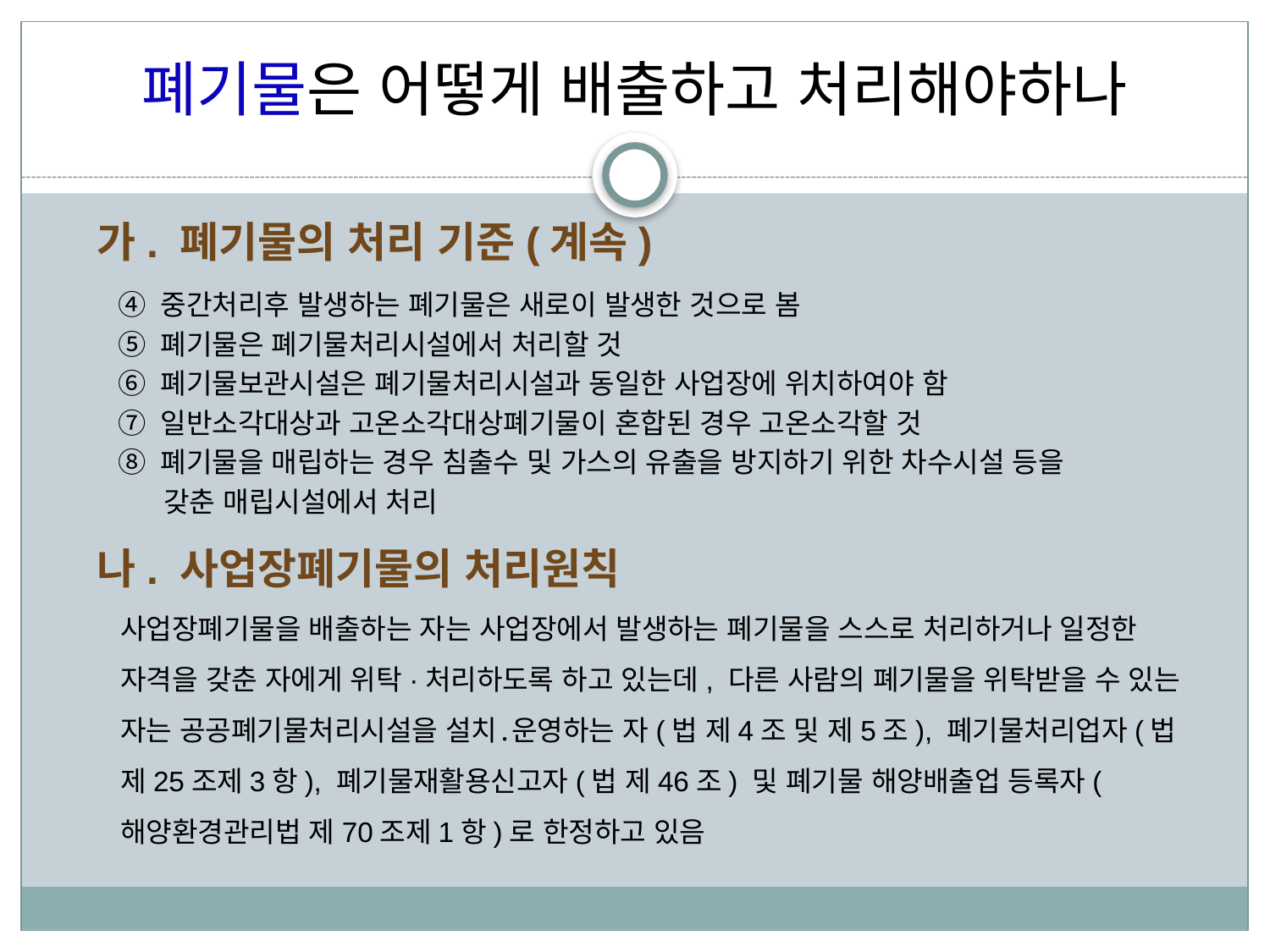

폐기물은 어떻게 배출하고 처리해야하나
가. 폐기물의 처리 기준(계속)

④ 중간처리후 발생하는 폐기물은 새로이 발생한 것으로 봄
⑤ 폐기물은 폐기물처리시설에서 처리할 것
⑥ 폐기물보관시설은 폐기물처리시설과 동일한 사업장에 위치하여야 함
⑦ 일반소각대상과 고온소각대상폐기물이 혼합된 경우 고온소각할 것
⑧ 폐기물을 매립하는 경우 침출수 및 가스의 유출을 방지하기 위한 차수시설 등을
     갖춘 매립시설에서 처리
나. 사업장폐기물의 처리원칙
사업장폐기물을 배출하는 자는 사업장에서 발생하는 폐기물을 스스로 처리하거나 일정한 자격을 갖춘 자에게 위탁·처리하도록 하고 있는데, 다른 사람의 폐기물을 위탁받을 수 있는 자는 공공폐기물처리시설을 설치․운영하는 자(법 제4조 및 제5조), 폐기물처리업자(법 제25조제3항), 폐기물재활용신고자(법 제46조) 및 폐기물 해양배출업 등록자(해양환경관리법 제70조제1항)로 한정하고 있음